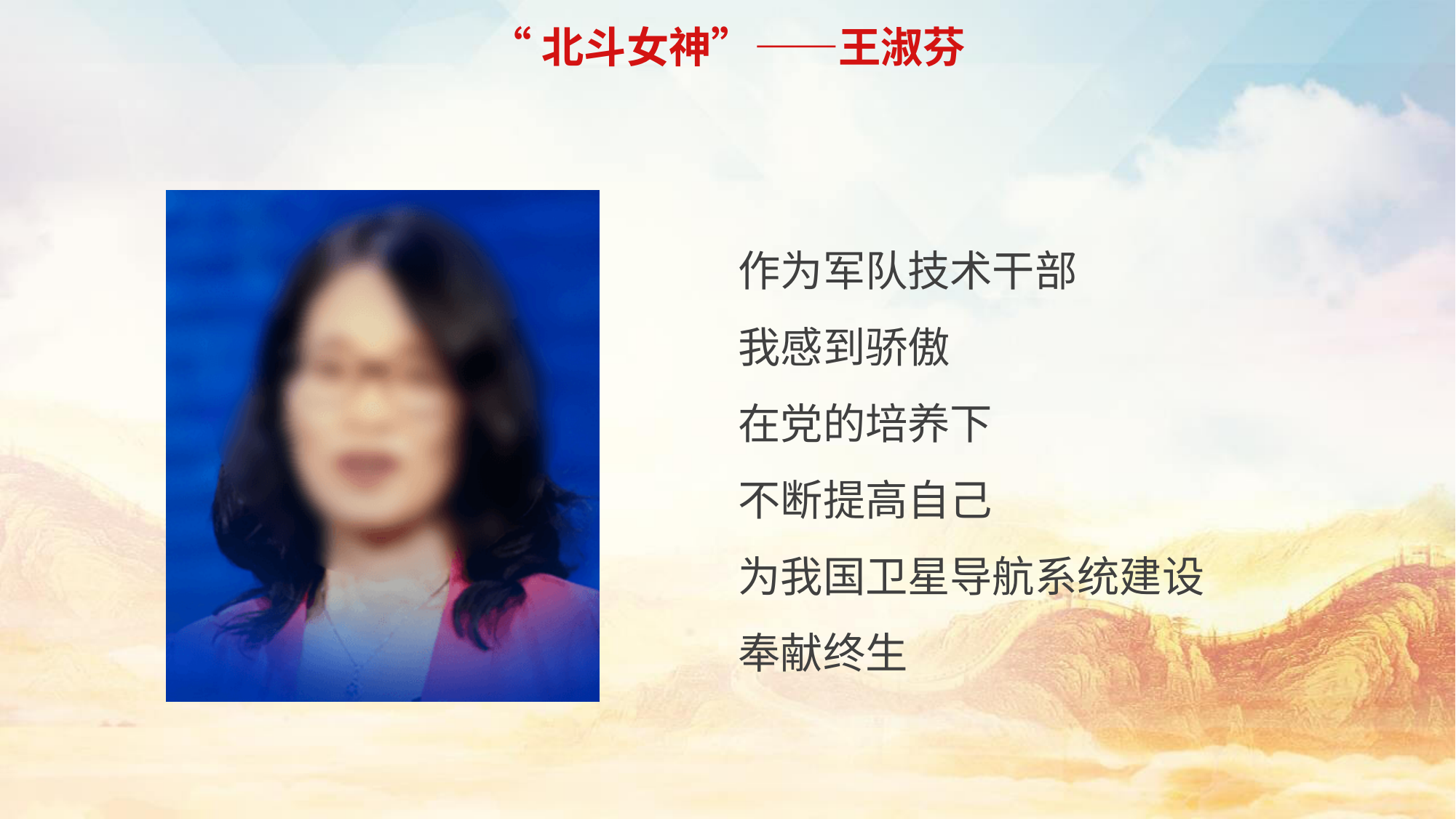

“北斗女神”——王淑芬

作为军队技术干部
我感到骄傲
在党的培养下
不断提高自己
为我国卫星导航系统建设
奉献终生